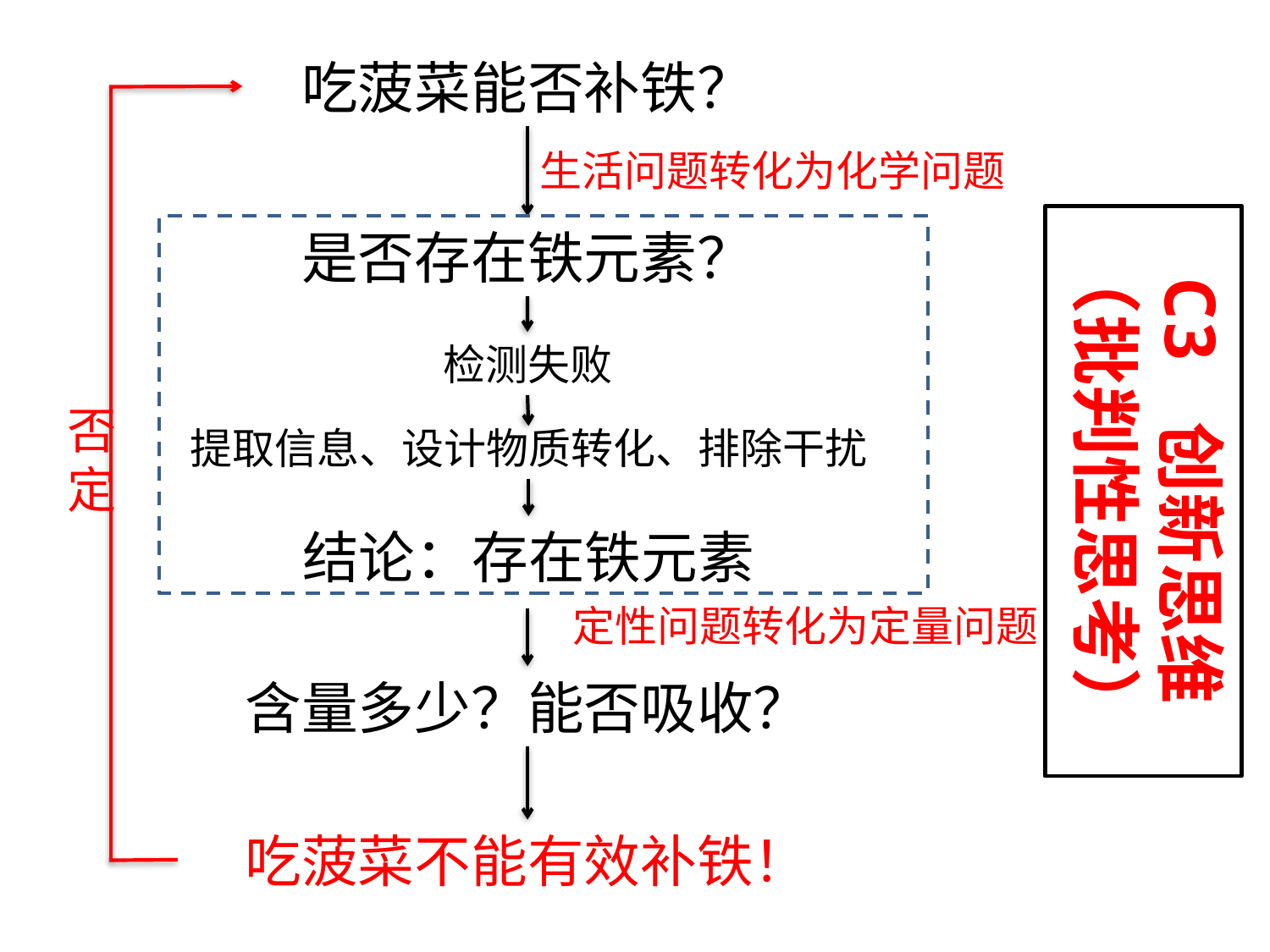

吃菠菜能否补铁？
生活问题转化为化学问题
C3 创新思维
（批判性思考）

是否存在铁元素？
检测失败
否定
提取信息、设计物质转化、排除干扰
结论：存在铁元素
定性问题转化为定量问题
含量多少？能否吸收？
吃菠菜不能有效补铁！